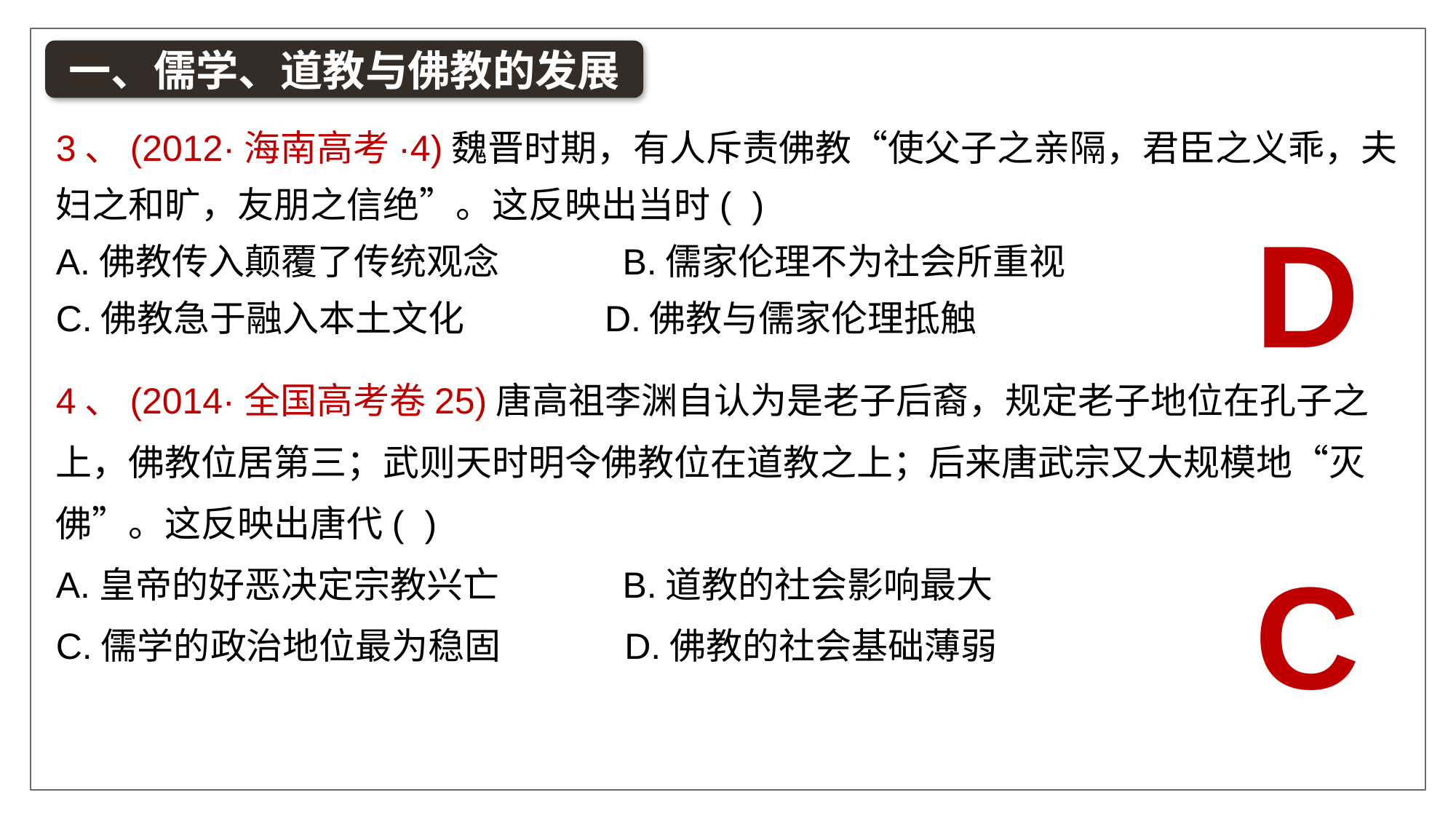

一、儒学、道教与佛教的发展
3、(2012·海南高考·4)魏晋时期，有人斥责佛教“使父子之亲隔，君臣之义乖，夫妇之和旷，友朋之信绝”。这反映出当时(  )
A.佛教传入颠覆了传统观念              B.儒家伦理不为社会所重视
C.佛教急于融入本土文化                D.佛教与儒家伦理抵触
D
4、(2014·全国高考卷25)唐高祖李渊自认为是老子后裔，规定老子地位在孔子之上，佛教位居第三；武则天时明令佛教位在道教之上；后来唐武宗又大规模地“灭佛”。这反映出唐代(  )
A.皇帝的好恶决定宗教兴亡              B.道教的社会影响最大
C.儒学的政治地位最为稳固              D.佛教的社会基础薄弱
C